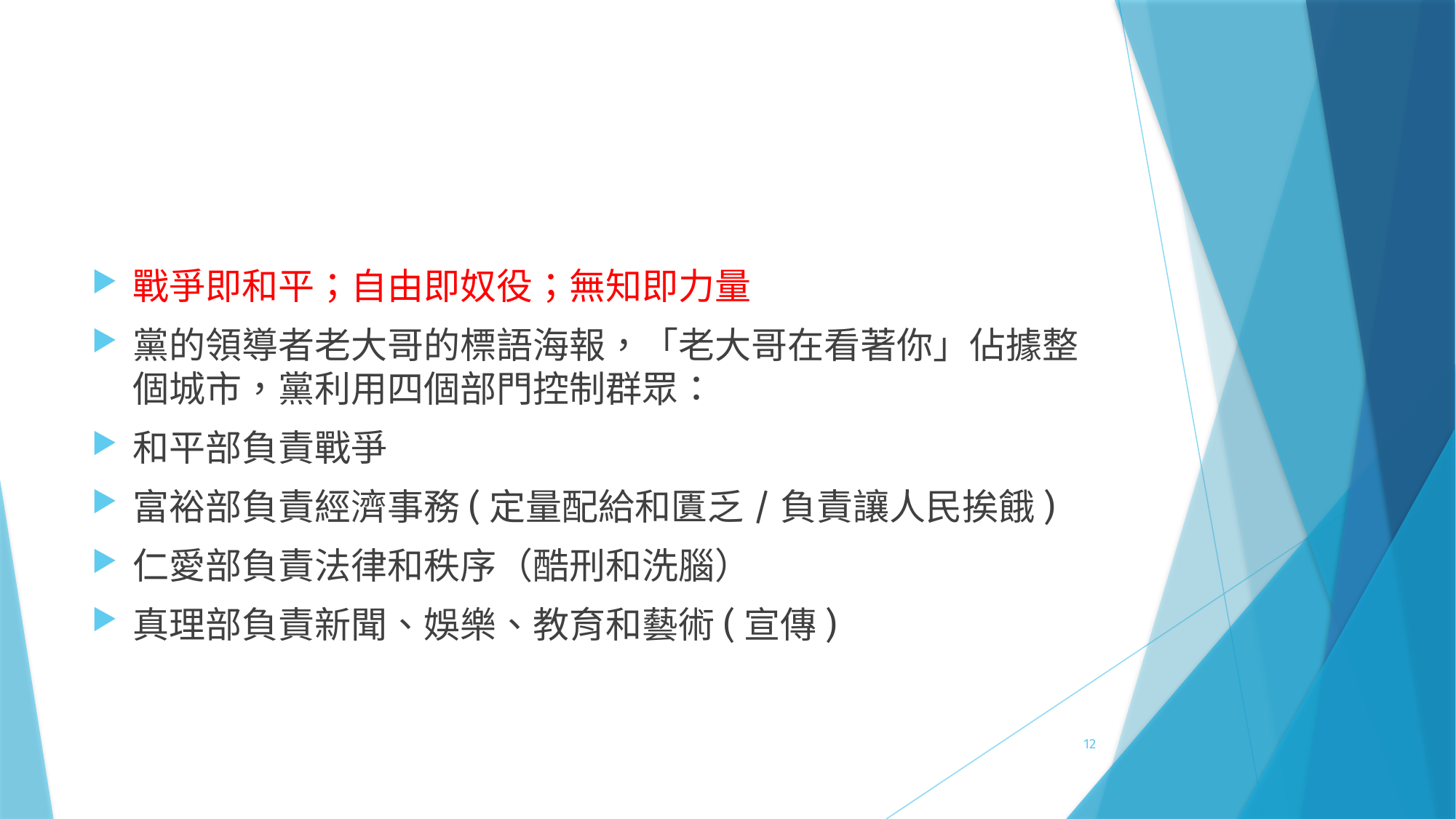

#
戰爭即和平；自由即奴役；無知即力量
黨的領導者老大哥的標語海報，「老大哥在看著你」佔據整個城市，黨利用四個部門控制群眾：
和平部負責戰爭
富裕部負責經濟事務(定量配給和匱乏/負責讓人民挨餓)
仁愛部負責法律和秩序（酷刑和洗腦）
真理部負責新聞、娛樂、教育和藝術(宣傳)

12